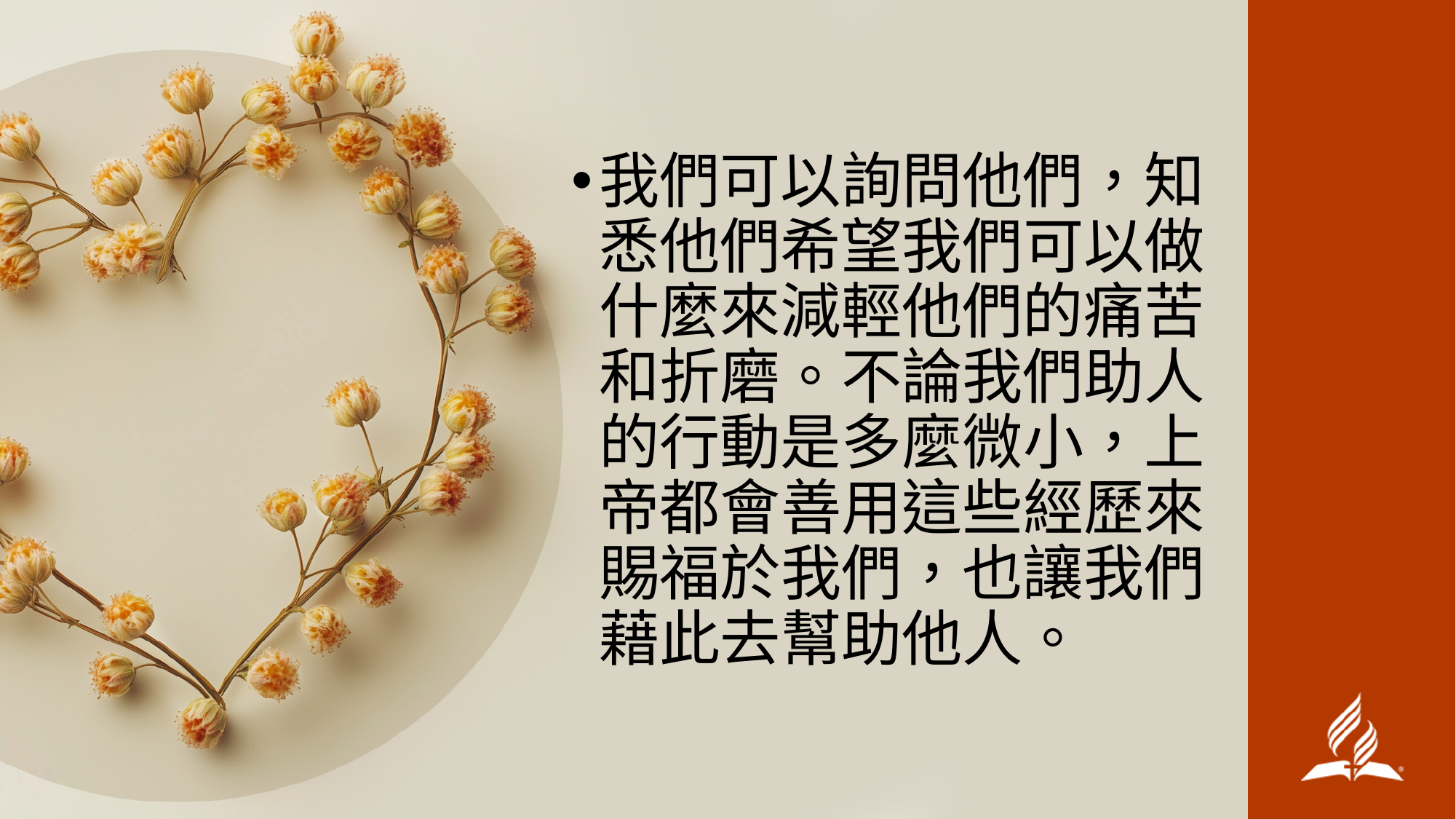

我們可以詢問他們，知悉他們希望我們可以做什麼來減輕他們的痛苦和折磨。不論我們助人的行動是多麼微小，上帝都會善用這些經歷來賜福於我們，也讓我們藉此去幫助他人。